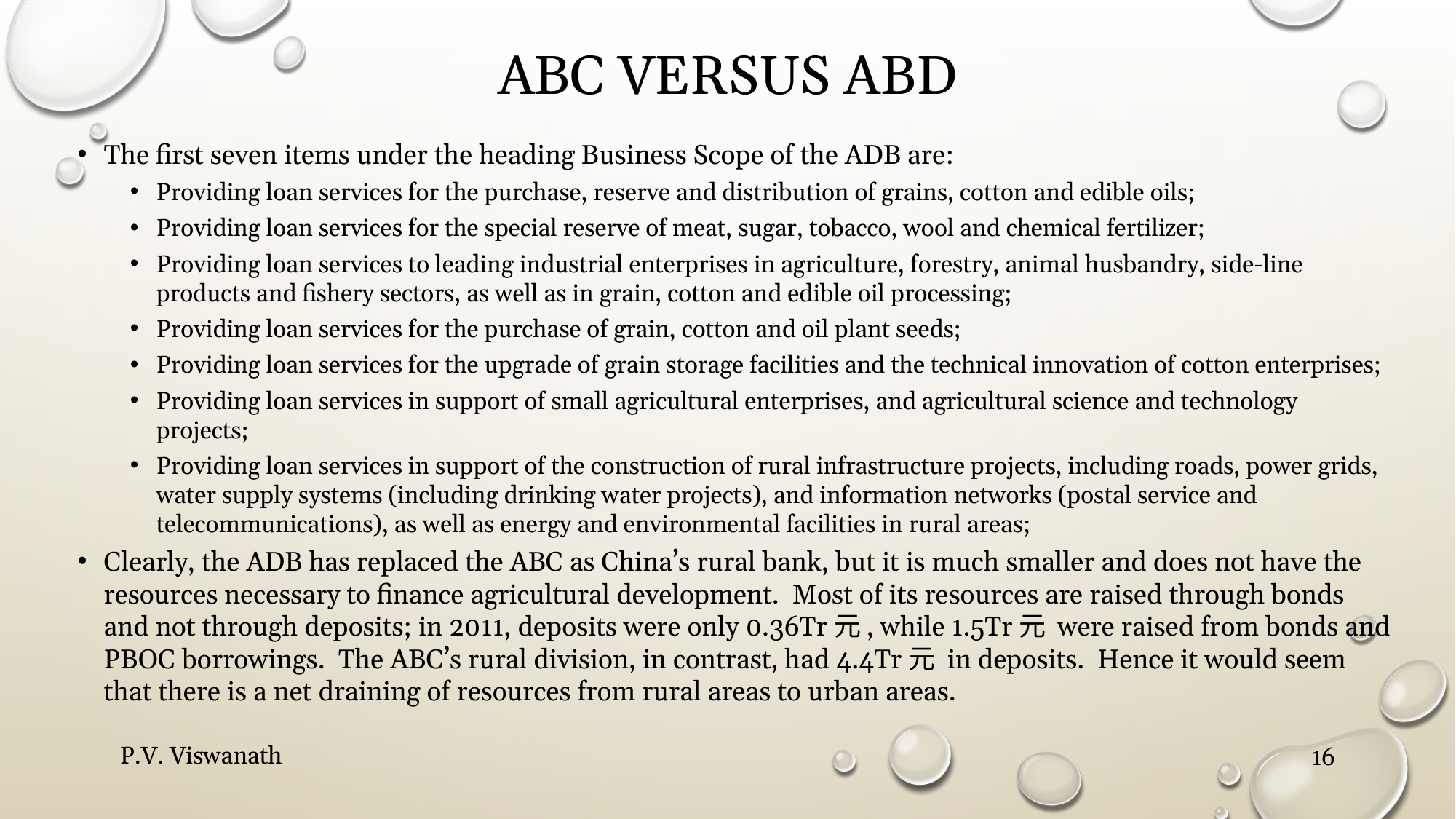

# Abc versus abd
The first seven items under the heading Business Scope of the ADB are:
Providing loan services for the purchase, reserve and distribution of grains, cotton and edible oils;
Providing loan services for the special reserve of meat, sugar, tobacco, wool and chemical fertilizer;
Providing loan services to leading industrial enterprises in agriculture, forestry, animal husbandry, side-line products and fishery sectors, as well as in grain, cotton and edible oil processing;
Providing loan services for the purchase of grain, cotton and oil plant seeds;
Providing loan services for the upgrade of grain storage facilities and the technical innovation of cotton enterprises;
Providing loan services in support of small agricultural enterprises, and agricultural science and technology projects;
Providing loan services in support of the construction of rural infrastructure projects, including roads, power grids, water supply systems (including drinking water projects), and information networks (postal service and telecommunications), as well as energy and environmental facilities in rural areas;
Clearly, the ADB has replaced the ABC as China’s rural bank, but it is much smaller and does not have the resources necessary to finance agricultural development.  Most of its resources are raised through bonds and not through deposits; in 2011, deposits were only 0.36Tr元, while 1.5Tr元 were raised from bonds and PBOC borrowings.  The ABC’s rural division, in contrast, had 4.4Tr元 in deposits.  Hence it would seem that there is a net draining of resources from rural areas to urban areas.

P.V. Viswanath
16